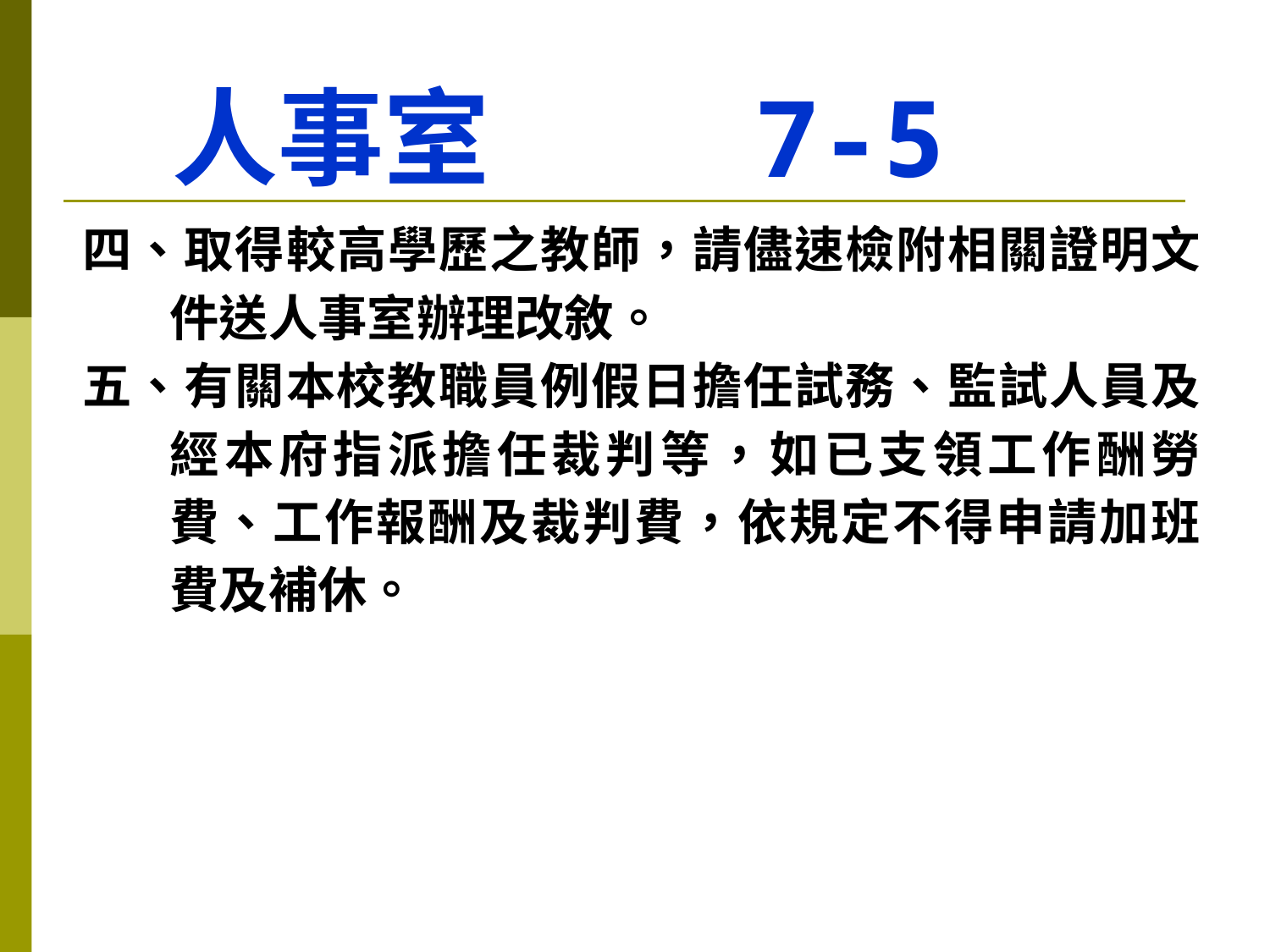

# 人事室            7-5
四、取得較高學歷之教師，請儘速檢附相關證明文件送人事室辦理改敘。
五、有關本校教職員例假日擔任試務、監試人員及經本府指派擔任裁判等，如已支領工作酬勞費、工作報酬及裁判費，依規定不得申請加班費及補休。